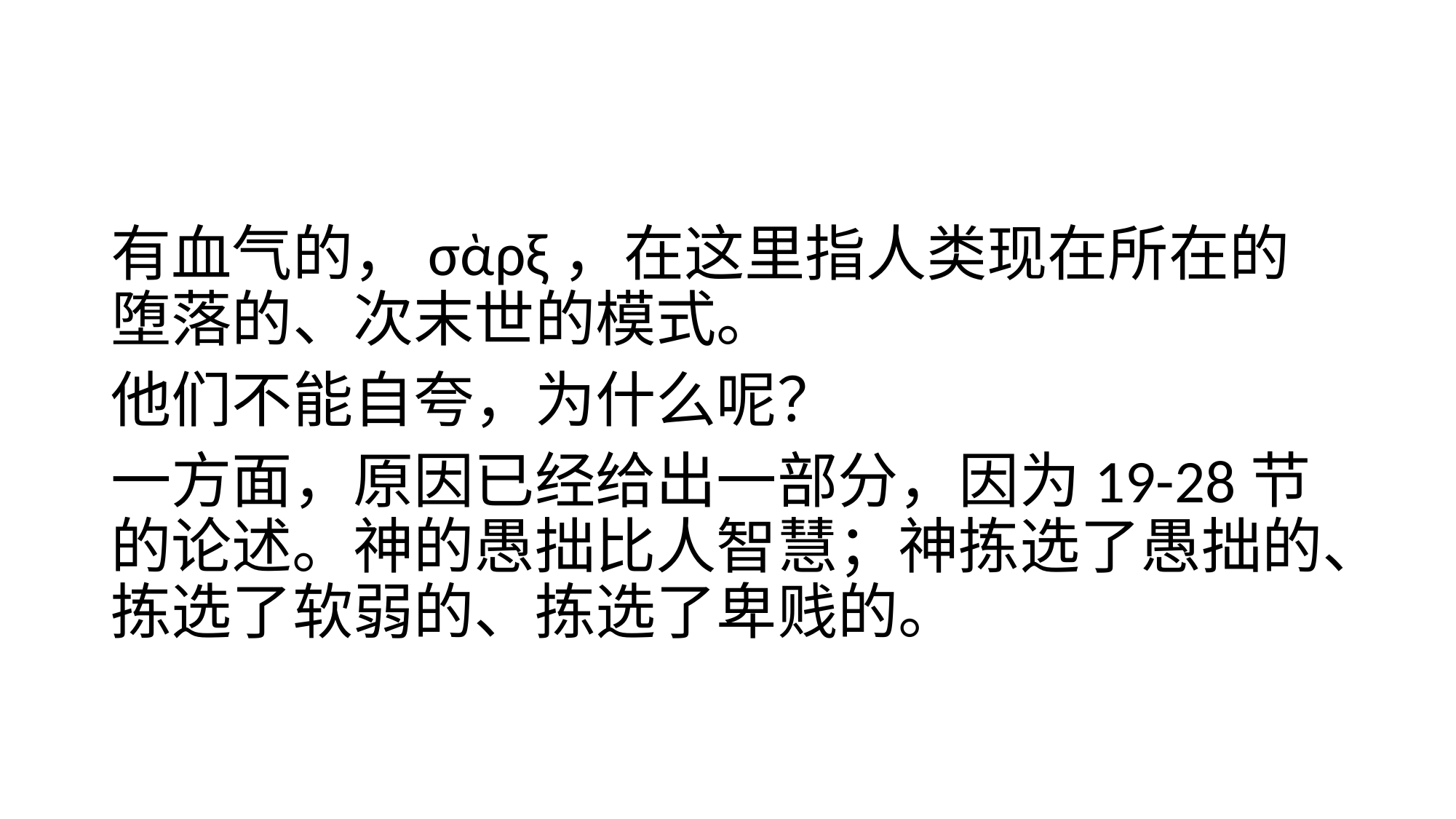

#
有血气的，σὰρξ，在这里指人类现在所在的堕落的、次末世的模式。
他们不能自夸，为什么呢？
一方面，原因已经给出一部分，因为19-28节的论述。神的愚拙比人智慧；神拣选了愚拙的、拣选了软弱的、拣选了卑贱的。